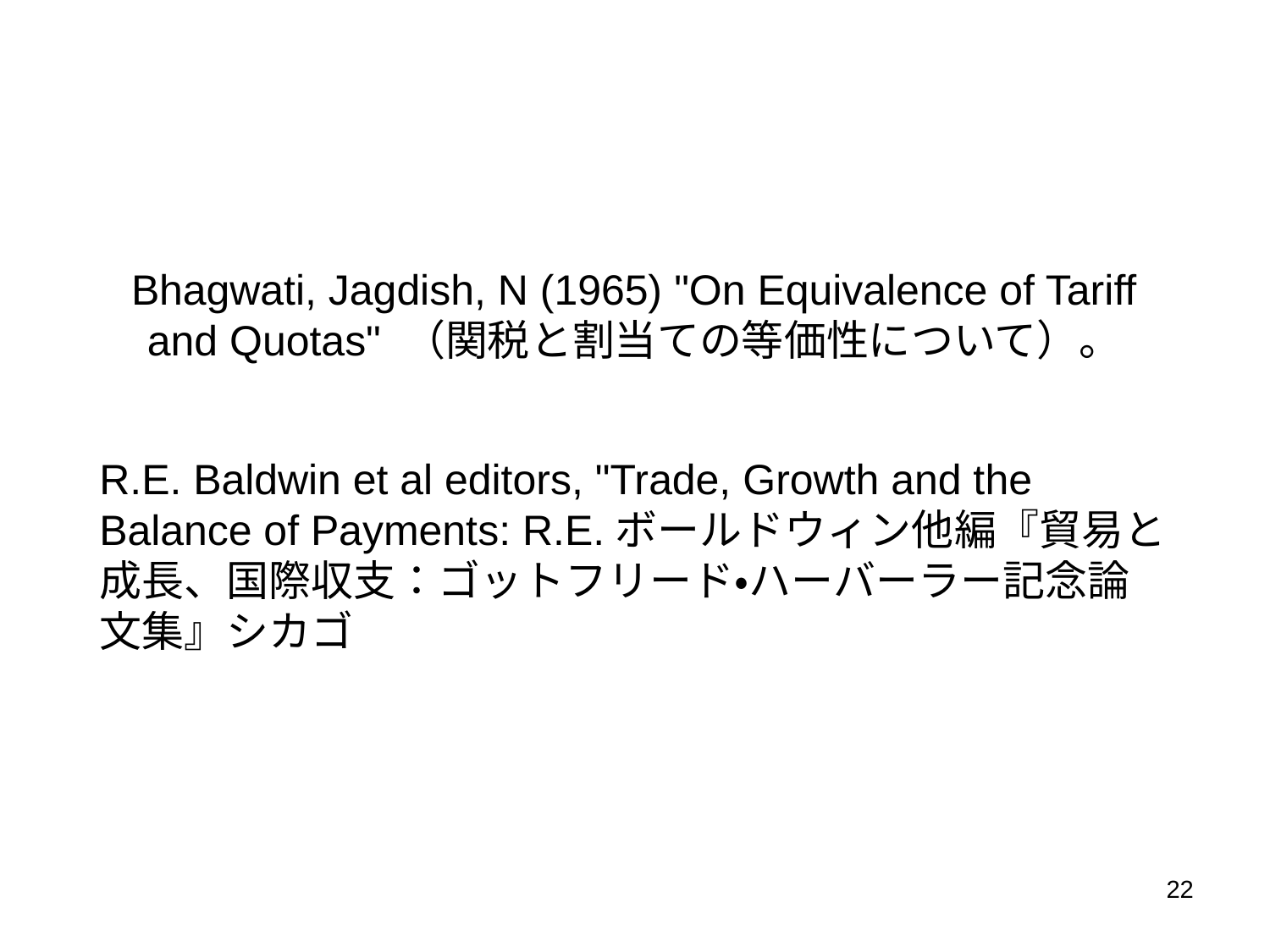

# Bhagwati, Jagdish, N (1965) "On Equivalence of Tariff and Quotas" （関税と割当ての等価性について）。
R.E. Baldwin et al editors, "Trade, Growth and the Balance of Payments: R.E.ボールドウィン他編『貿易と成長、国際収支：ゴットフリード・ハーバーラー記念論文集』シカゴ

22